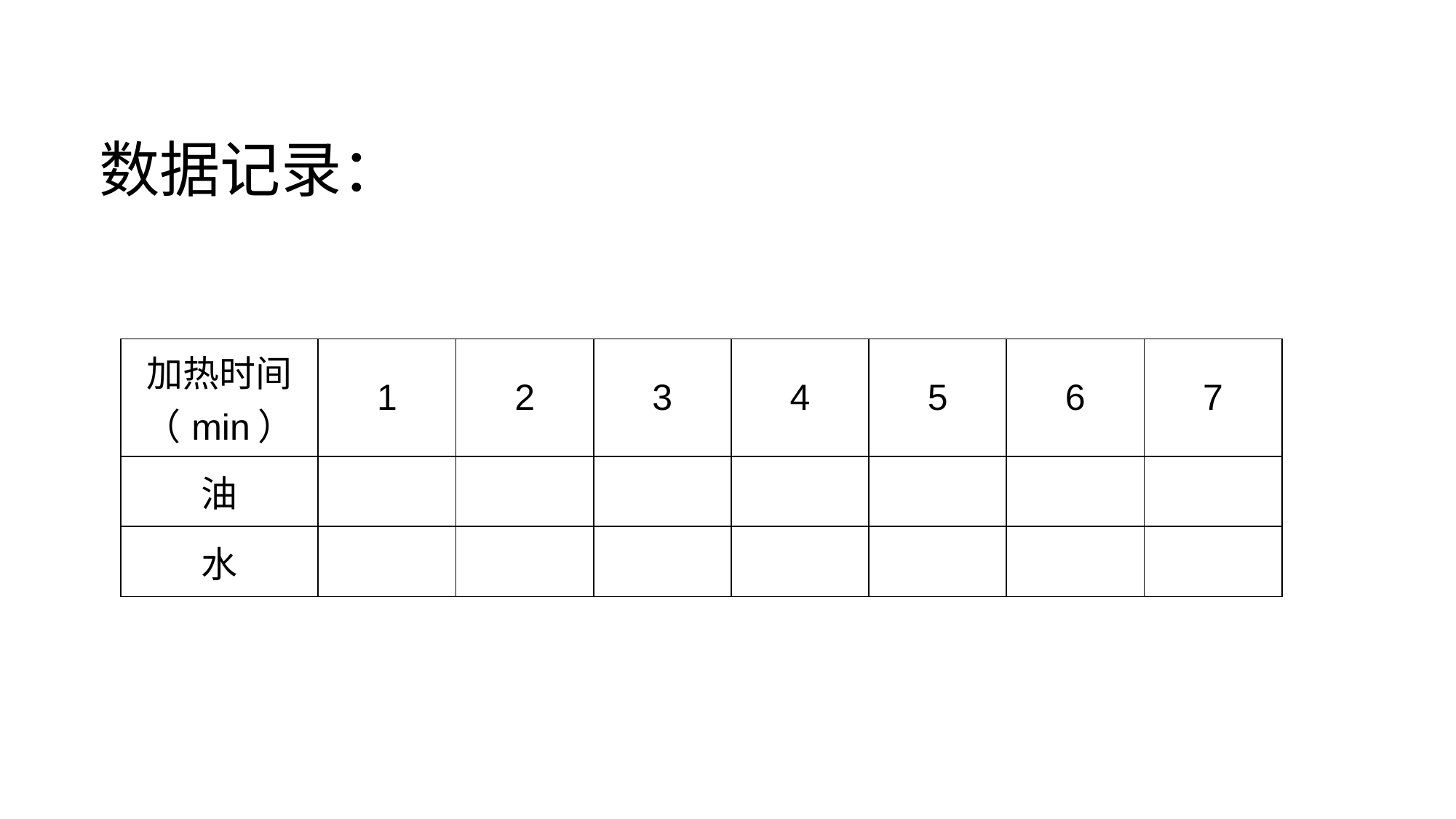

数据记录：
| 加热时间（min） | 1 | 2 | 3 | 4 | 5 | 6 | 7 |
| --- | --- | --- | --- | --- | --- | --- | --- |
| 油 |  |  |  |  |  |  |  |
| 水 |  |  |  |  |  |  |  |